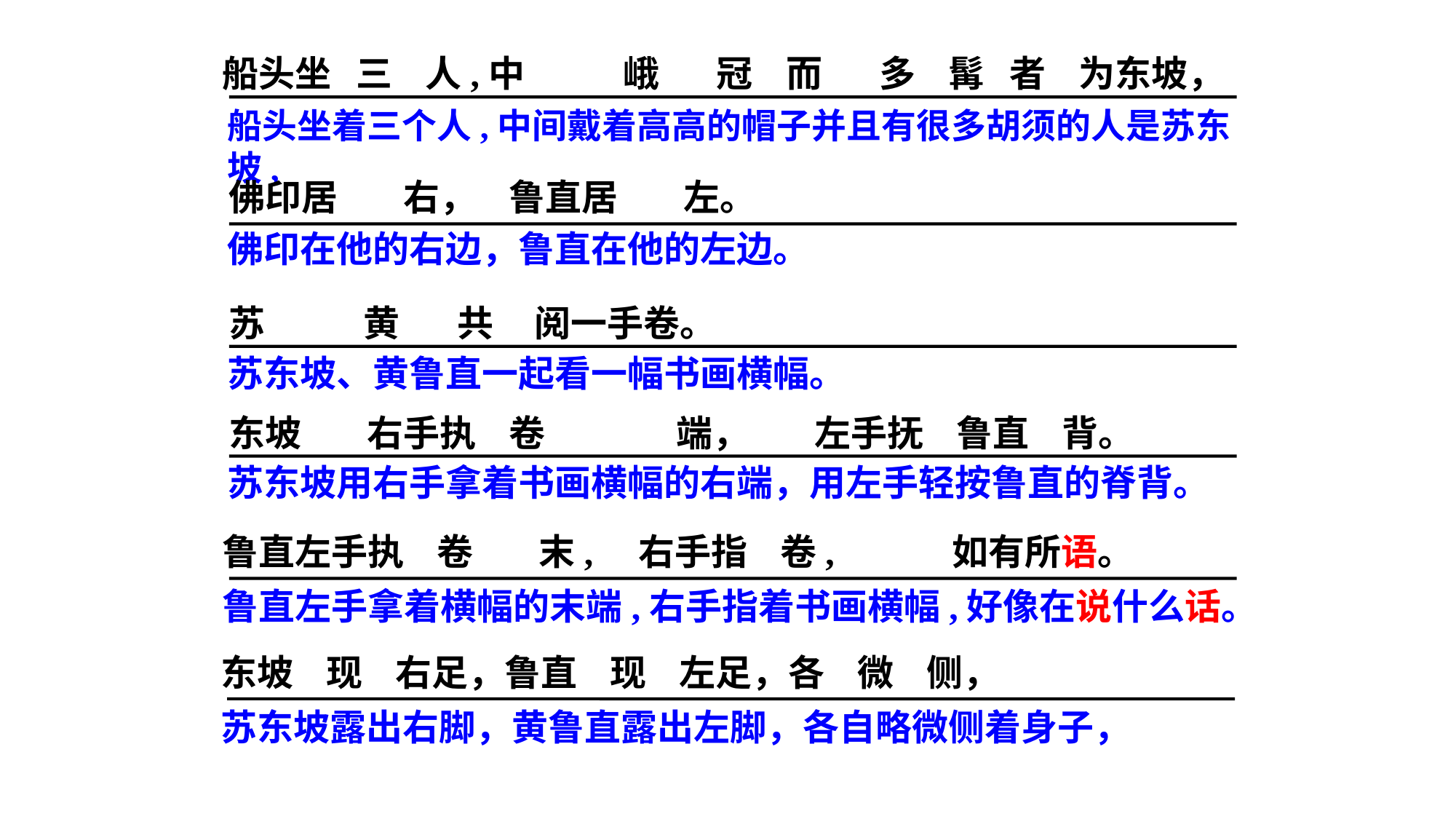

船头坐   三    人,中            峨       冠    而       多    髯   者    为东坡，

船头坐着三个人,中间戴着高高的帽子并且有很多胡须的人是苏东坡,
佛印居        右，    鲁直居        左。
佛印在他的右边，鲁直在他的左边。

苏            黄       共     阅一手卷。
苏东坡、黄鲁直一起看一幅书画横幅。

东坡        右手执    卷                端，        左手抚    鲁直    背。
苏东坡用右手拿着书画横幅的右端，用左手轻按鲁直的脊背。

鲁直左手执    卷        末,    右手指    卷,            如有所语。
鲁直左手拿着横幅的末端,右手指着书画横幅,好像在说什么话。

东坡    现    右足，鲁直    现    左足，各    微    侧，
苏东坡露出右脚，黄鲁直露出左脚，各自略微侧着身子，